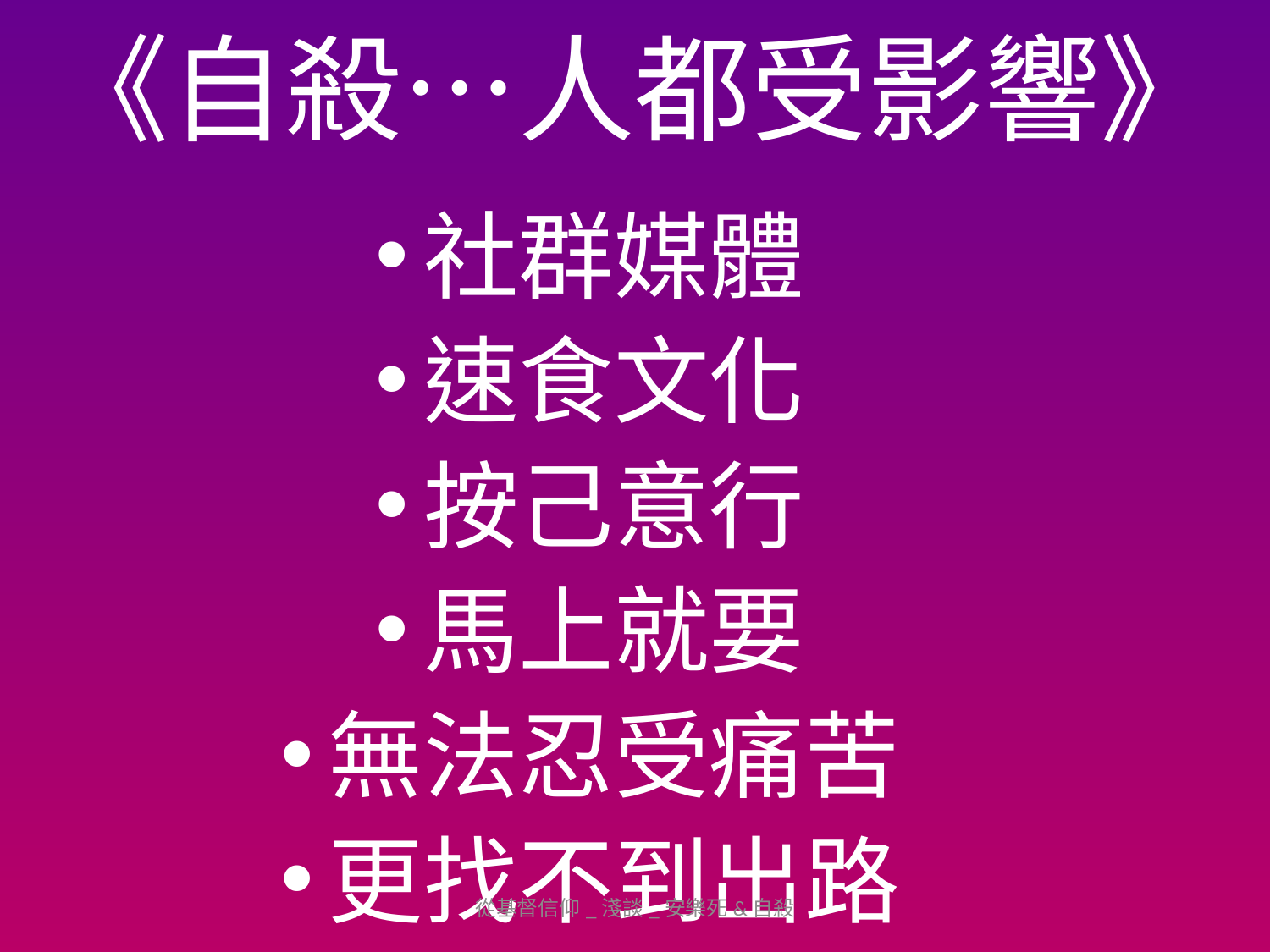

# 《自殺…人都受影響》
社群媒體
速食文化
按己意行
馬上就要
無法忍受痛苦
更找不到出路
從基督信仰_淺談_安樂死&自殺